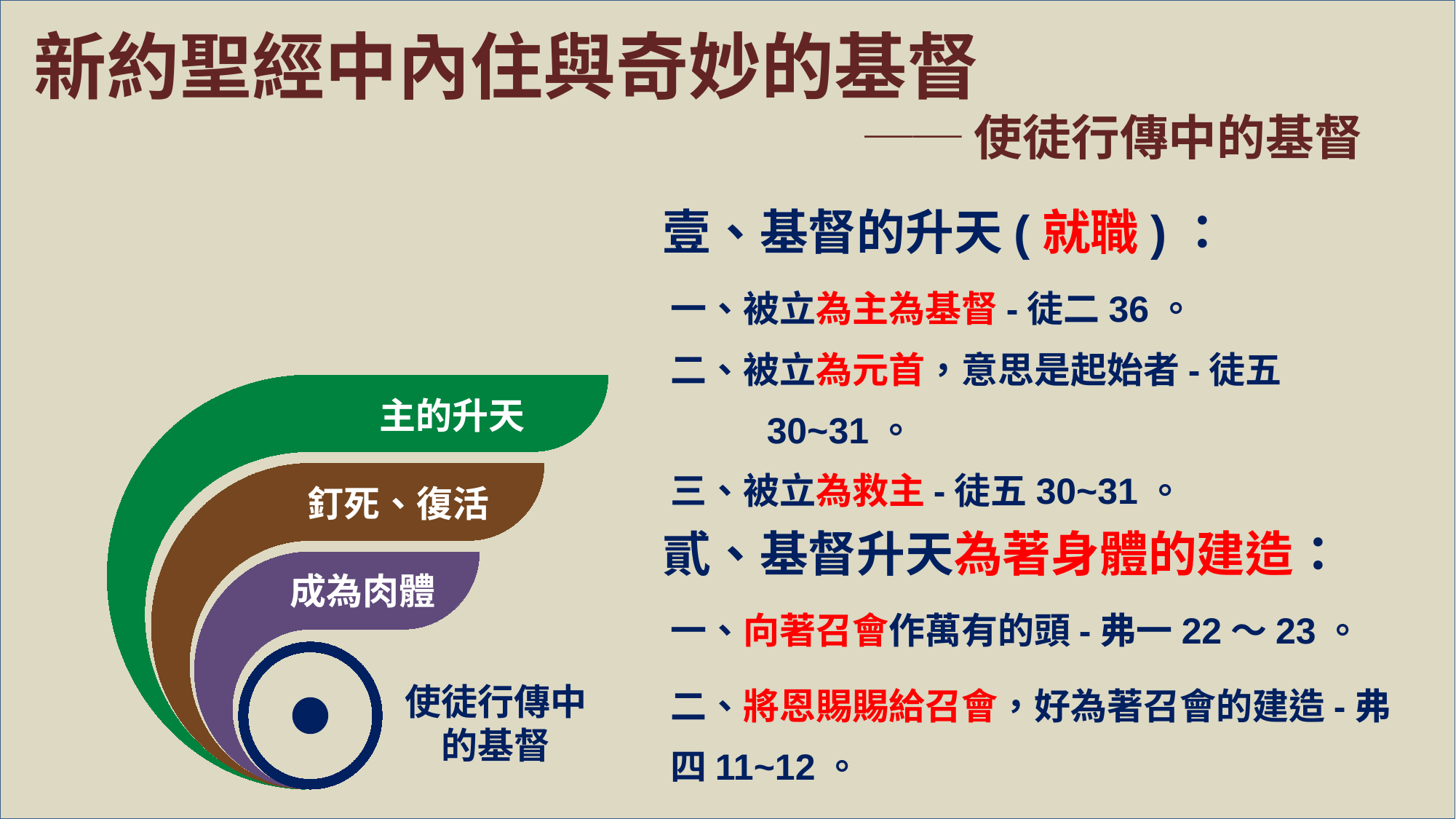

新約聖經中內住與奇妙的基督
      ──使徒行傳中的基督

壹、基督的升天(就職)：
一、被立為主為基督-徒二36。
二、被立為元首，意思是起始者-徒五30~31。
三、被立為救主-徒五30~31。
貳、基督升天為著身體的建造：
一、向著召會作萬有的頭-弗一22～23。
二、將恩賜賜給召會，好為著召會的建造-弗四11~12。

主的升天

釘死、復活

成為肉體

使徒行傳中
的基督